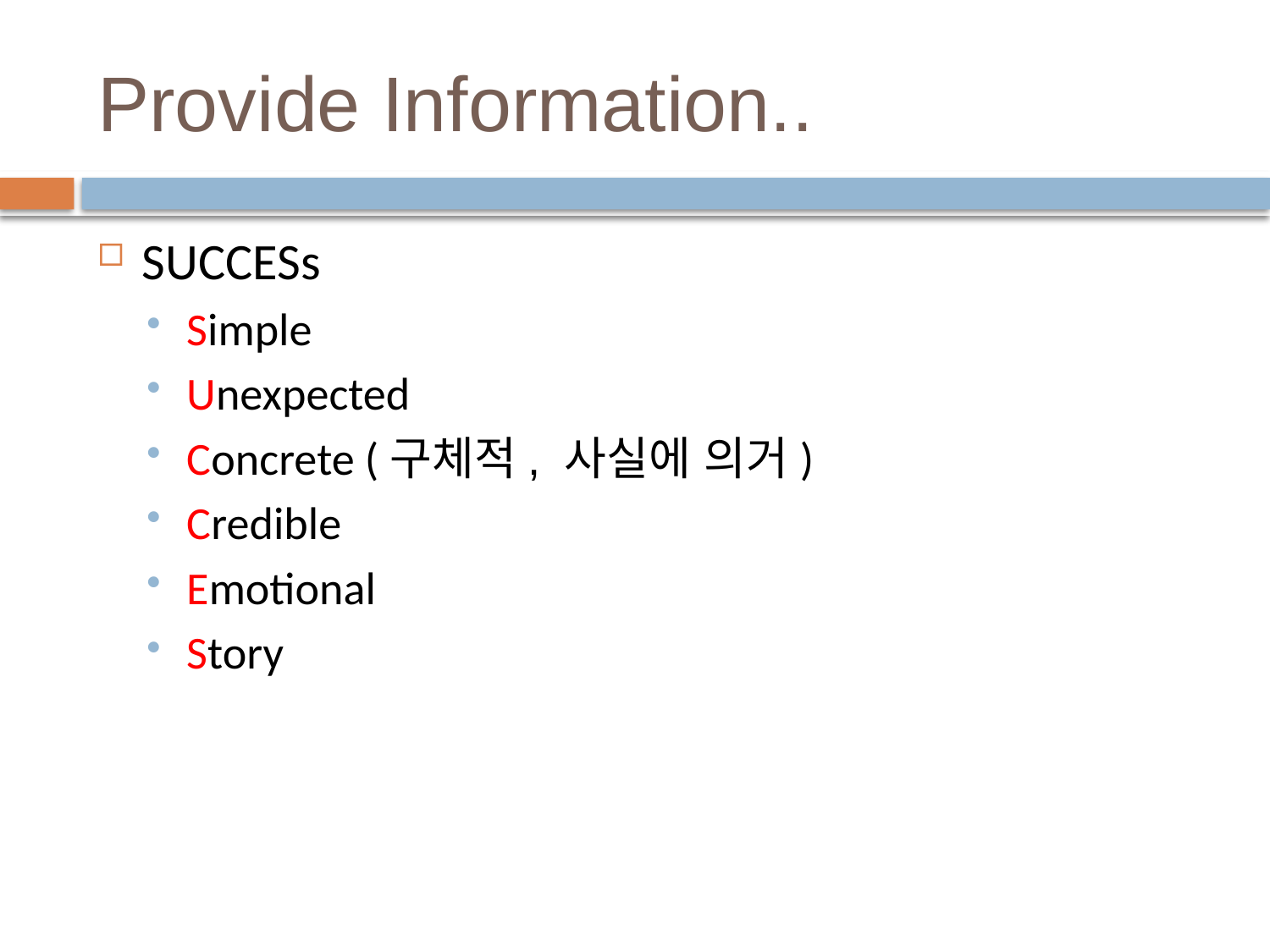

# Provide Information..
SUCCESs
Simple
Unexpected
Concrete (구체적, 사실에 의거)
Credible
Emotional
Story